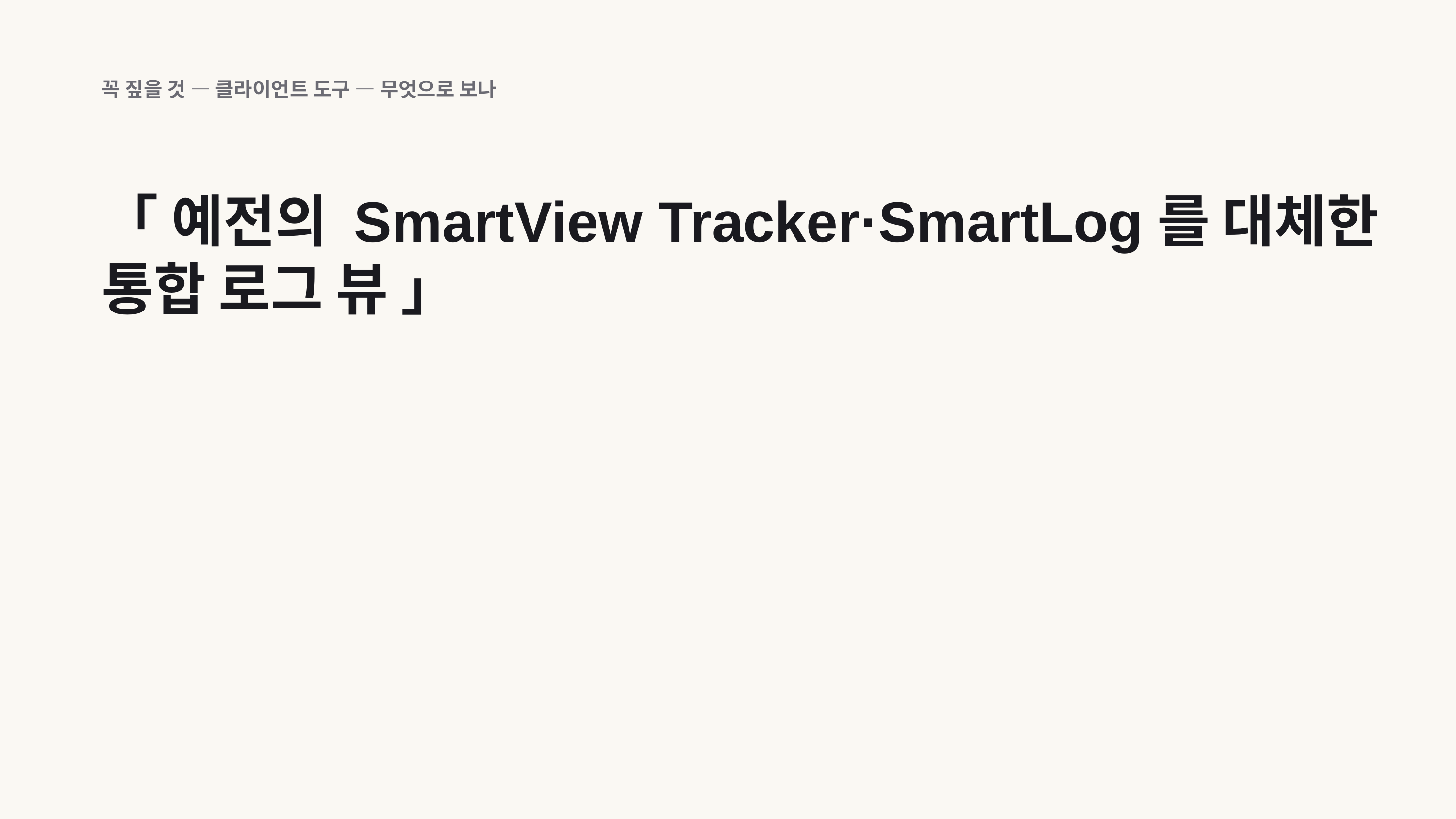

꼭 짚을 것 — 클라이언트 도구 — 무엇으로 보나
「 예전의 SmartView Tracker·SmartLog를 대체한 통합 로그 뷰 」